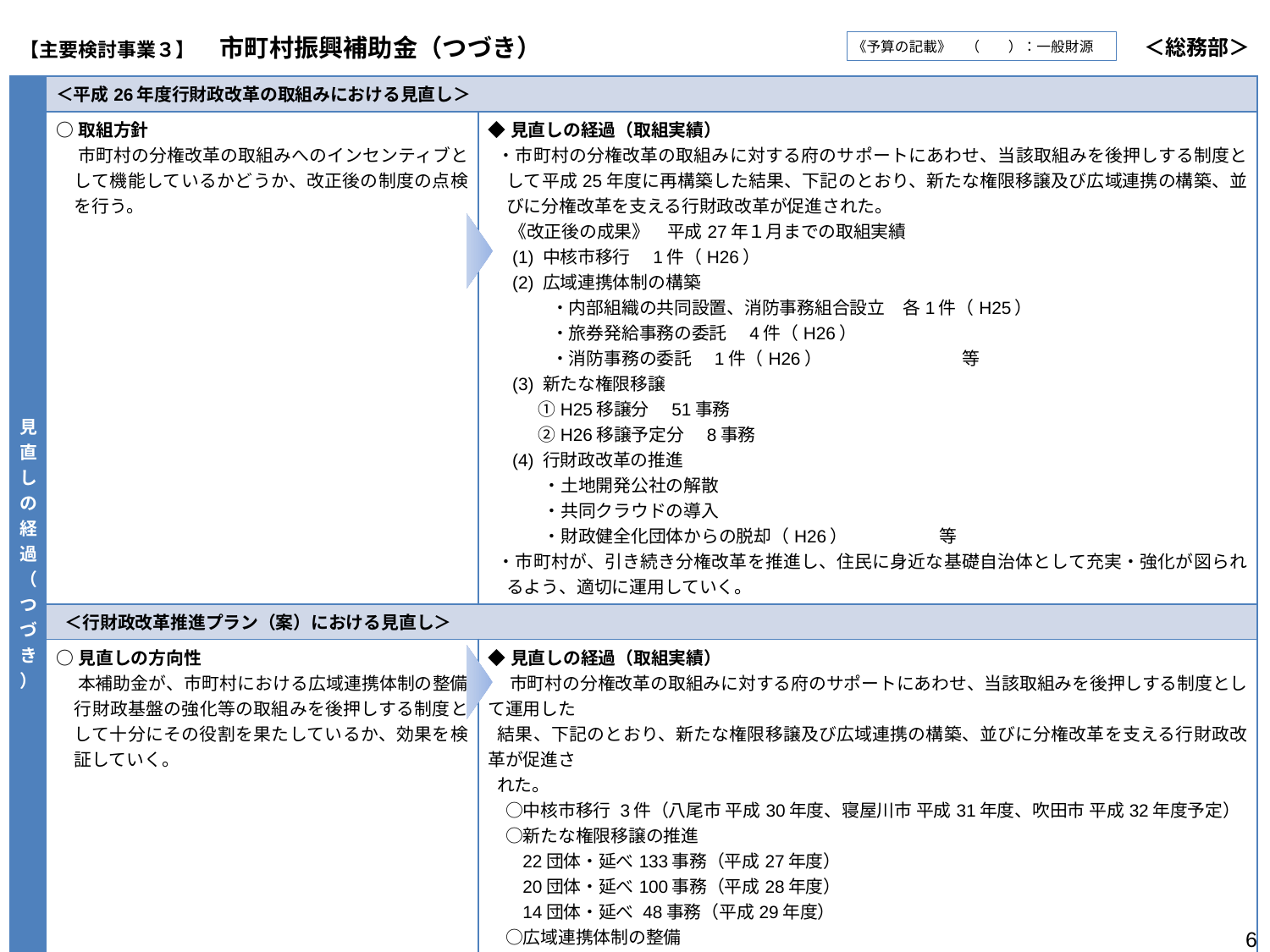

| 【主要検討事業３】　市町村振興補助金（つづき） | ＜総務部＞ |
| --- | --- |
《予算の記載》　（　　）：一般財源
| 見直しの経過（つづき） | ＜平成26年度行財政改革の取組みにおける見直し＞ |  |
| --- | --- | --- |
|  | ○取組方針 　 市町村の分権改革の取組みへのインセンティブとして機能しているかどうか、改正後の制度の点検を行う。 | ◆見直しの経過（取組実績） ・市町村の分権改革の取組みに対する府のサポートにあわせ、当該取組みを後押しする制度として平成25年度に再構築した結果、下記のとおり、新たな権限移譲及び広域連携の構築、並びに分権改革を支える行財政改革が促進された。 《改正後の成果》　平成27年１月までの取組実績 (1) 中核市移行　1件（H26） (2) 広域連携体制の構築 　　 ・内部組織の共同設置、消防事務組合設立　各1件（H25） 　 　・旅券発給事務の委託　4件（H26） 　　 ・消防事務の委託　1件（H26）　　　　　　　　等 (3) 新たな権限移譲 　 ①H25移譲分　51事務 　 ②H26移譲予定分　8事務 (4) 行財政改革の推進 　　 ・土地開発公社の解散 　　 ・共同クラウドの導入 　　 ・財政健全化団体からの脱却（H26）　　 　　　等 ・市町村が、引き続き分権改革を推進し、住民に身近な基礎自治体として充実・強化が図られるよう、適切に運用していく。 |
|  | ＜行財政改革推進プラン（案）における見直し＞ |  |
|  | ○見直しの方向性 　 本補助金が、市町村における広域連携体制の整備、行財政基盤の強化等の取組みを後押しする制度として十分にその役割を果たしているか、効果を検証していく。 | ◆見直しの経過（取組実績） 　 市町村の分権改革の取組みに対する府のサポートにあわせ、当該取組みを後押しする制度として運用した 結果、下記のとおり、新たな権限移譲及び広域連携の構築、並びに分権改革を支える行財政改革が促進さ れた。 　○中核市移行 3件（八尾市 平成30年度、寝屋川市 平成31年度、吹田市 平成32年度予定） 　○新たな権限移譲の推進 　 22団体・延べ133事務（平成27年度） 　 20団体・延べ100事務（平成28年度） 　 14団体・延べ 48事務（平成29年度） 　○広域連携体制の整備 　 執行機関の共同設置、し尿処理事務の委託、図書館の相互利用 等 　○行財政改革の推進 　 公共施設の統廃合、自治体クラウドの導入 等 |

6